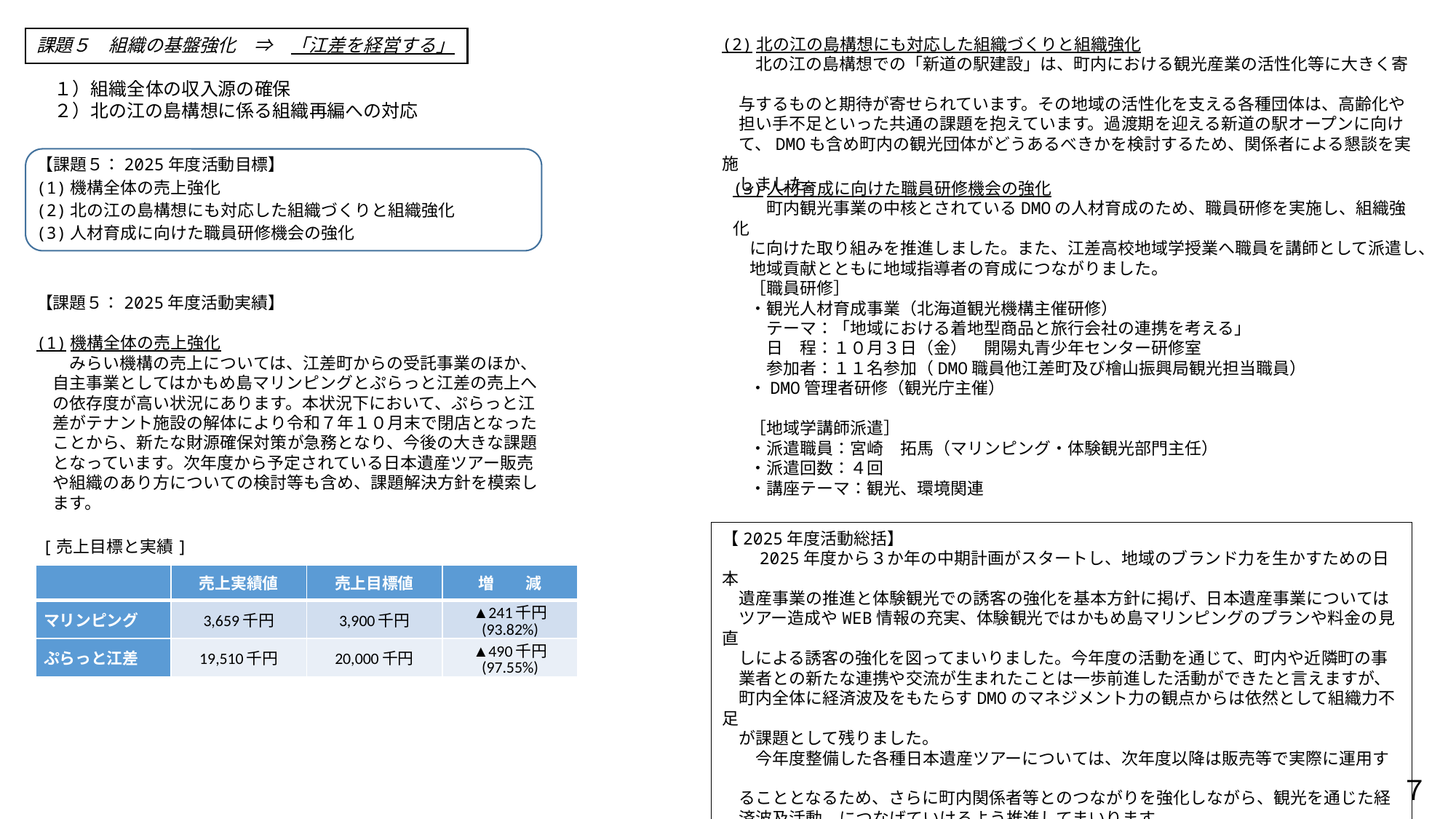

課題５　組織の基盤強化　⇒　「江差を経営する」

　１）組織全体の収入源の確保
　２）北の江の島構想に係る組織再編への対応

(2)北の江の島構想にも対応した組織づくりと組織強化
　　北の江の島構想での「新道の駅建設」は、町内における観光産業の活性化等に大きく寄
　与するものと期待が寄せられています。その地域の活性化を支える各種団体は、高齢化や
　担い手不足といった共通の課題を抱えています。過渡期を迎える新道の駅オープンに向け
　て、DMOも含め町内の観光団体がどうあるべきかを検討するため、関係者による懇談を実施
　しました。
【課題５：2025年度活動目標】
(1)機構全体の売上強化
(2)北の江の島構想にも対応した組織づくりと組織強化
(3)人材育成に向けた職員研修機会の強化

(3)人材育成に向けた職員研修機会の強化
　　町内観光事業の中核とされているDMOの人材育成のため、職員研修を実施し、組織強化
　に向けた取り組みを推進しました。また、江差高校地域学授業へ職員を講師として派遣し、
　地域貢献とともに地域指導者の育成につながりました。
　［職員研修］
　・観光人材育成事業（北海道観光機構主催研修）
　　テーマ：「地域における着地型商品と旅行会社の連携を考える」
　　日　程：１０月３日（金）　開陽丸青少年センター研修室
　　参加者：１１名参加（DMO職員他江差町及び檜山振興局観光担当職員）
　・DMO管理者研修（観光庁主催）

　［地域学講師派遣］
　・派遣職員：宮崎　拓馬（マリンピング・体験観光部門主任）
　・派遣回数：４回
　・講座テーマ：観光、環境関連
【課題５：2025年度活動実績】

(1)機構全体の売上強化
　　みらい機構の売上については、江差町からの受託事業のほか、
　自主事業としてはかもめ島マリンピングとぷらっと江差の売上へ
　の依存度が高い状況にあります。本状況下において、ぷらっと江
　差がテナント施設の解体により令和７年１０月末で閉店となった
　ことから、新たな財源確保対策が急務となり、今後の大きな課題
　となっています。次年度から予定されている日本遺産ツアー販売
　や組織のあり方についての検討等も含め、課題解決方針を模索し
　ます。
 [売上目標と実績]
【2025年度活動総括】
　　2025年度から３か年の中期計画がスタートし、地域のブランド力を生かすための日本
　遺産事業の推進と体験観光での誘客の強化を基本方針に掲げ、日本遺産事業については
　ツアー造成やWEB情報の充実、体験観光ではかもめ島マリンピングのプランや料金の見直
　しによる誘客の強化を図ってまいりました。今年度の活動を通じて、町内や近隣町の事
　業者との新たな連携や交流が生まれたことは一歩前進した活動ができたと言えますが、
　町内全体に経済波及をもたらすDMOのマネジメント力の観点からは依然として組織力不足
　が課題として残りました。
　　今年度整備した各種日本遺産ツアーについては、次年度以降は販売等で実際に運用す
　ることとなるため、さらに町内関係者等とのつながりを強化しながら、観光を通じた経
　済波及活動、につなげていけるよう推進してまいります。
|  | 売上実績値 | 売上目標値 | 増　　減 |
| --- | --- | --- | --- |
| マリンピング | 3,659千円 | 3,900千円 | ▲241千円 (93.82%) |
| ぷらっと江差 | 19,510千円 | 20,000千円 | ▲490千円 (97.55%) |
７